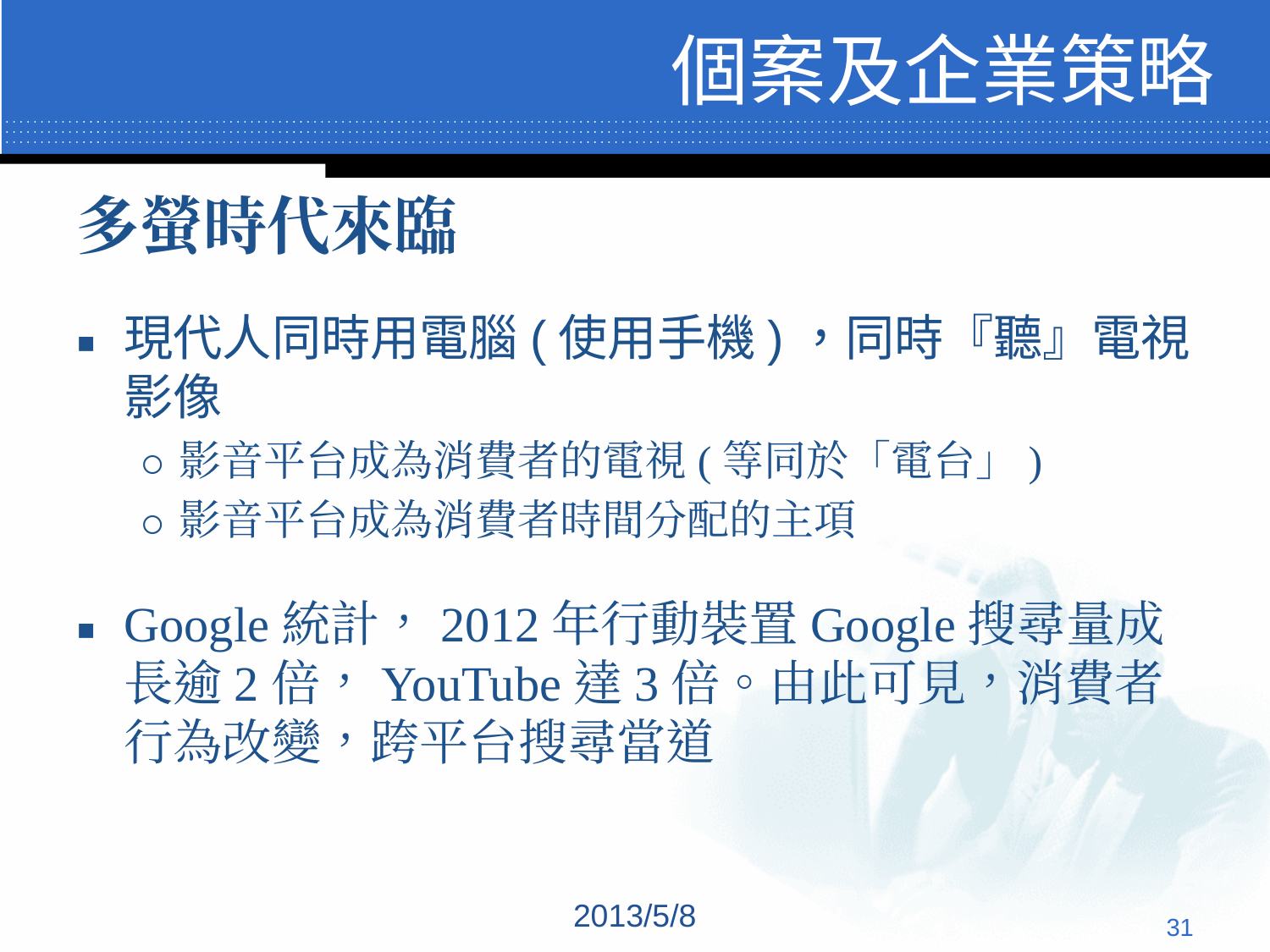

# 個案及企業策略
多螢時代來臨

現代人同時用電腦(使用手機)，同時『聽』電視影像
影音平台成為消費者的電視(等同於「電台」)
影音平台成為消費者時間分配的主項

Google統計，2012年行動裝置Google搜尋量成長逾2倍，YouTube達3倍。由此可見，消費者行為改變，跨平台搜尋當道
2013/5/8
31